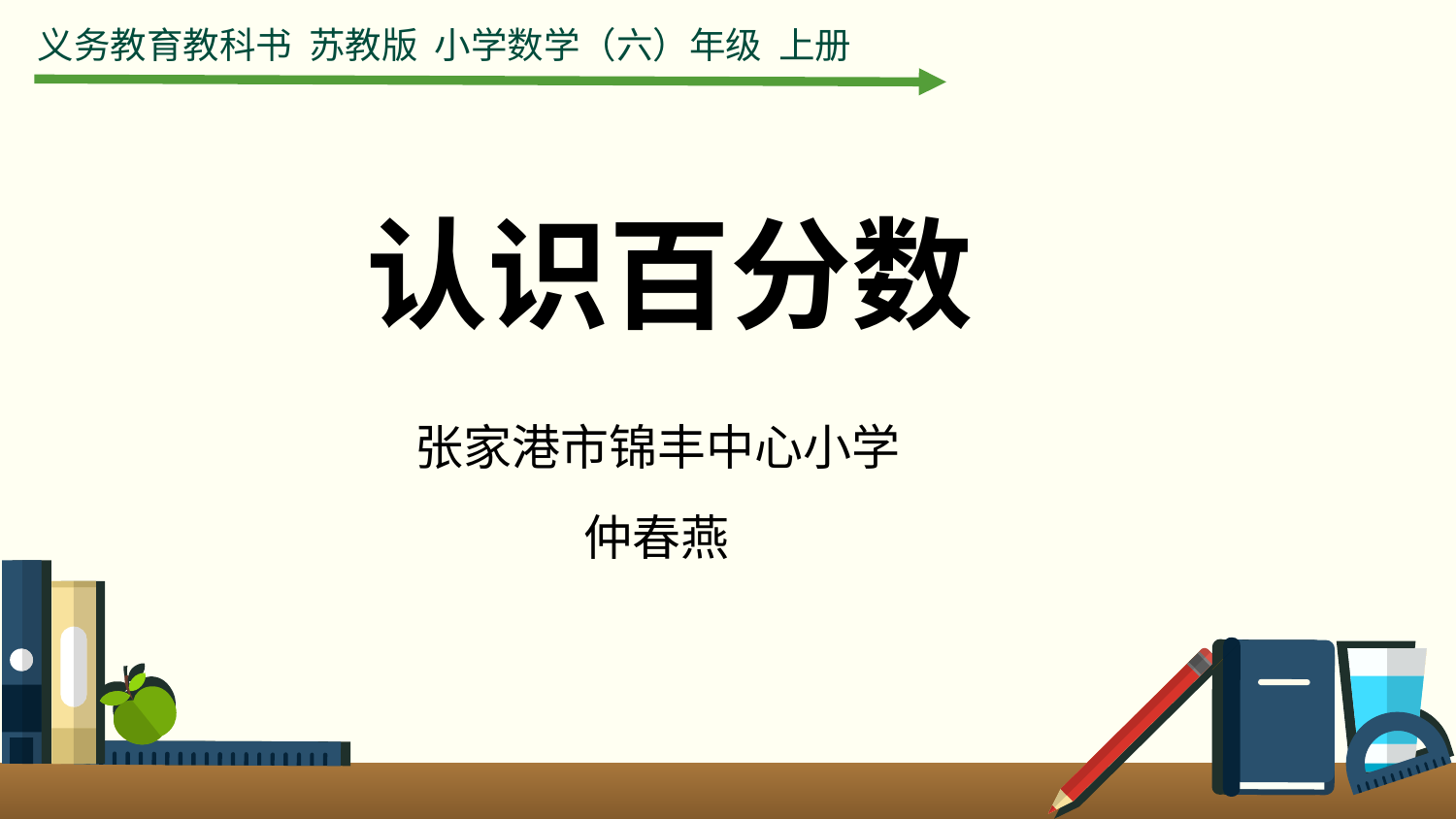

义务教育教科书  苏教版  小学数学（六）年级  上册
认识百分数
张家港市锦丰中心小学
仲春燕

优翼